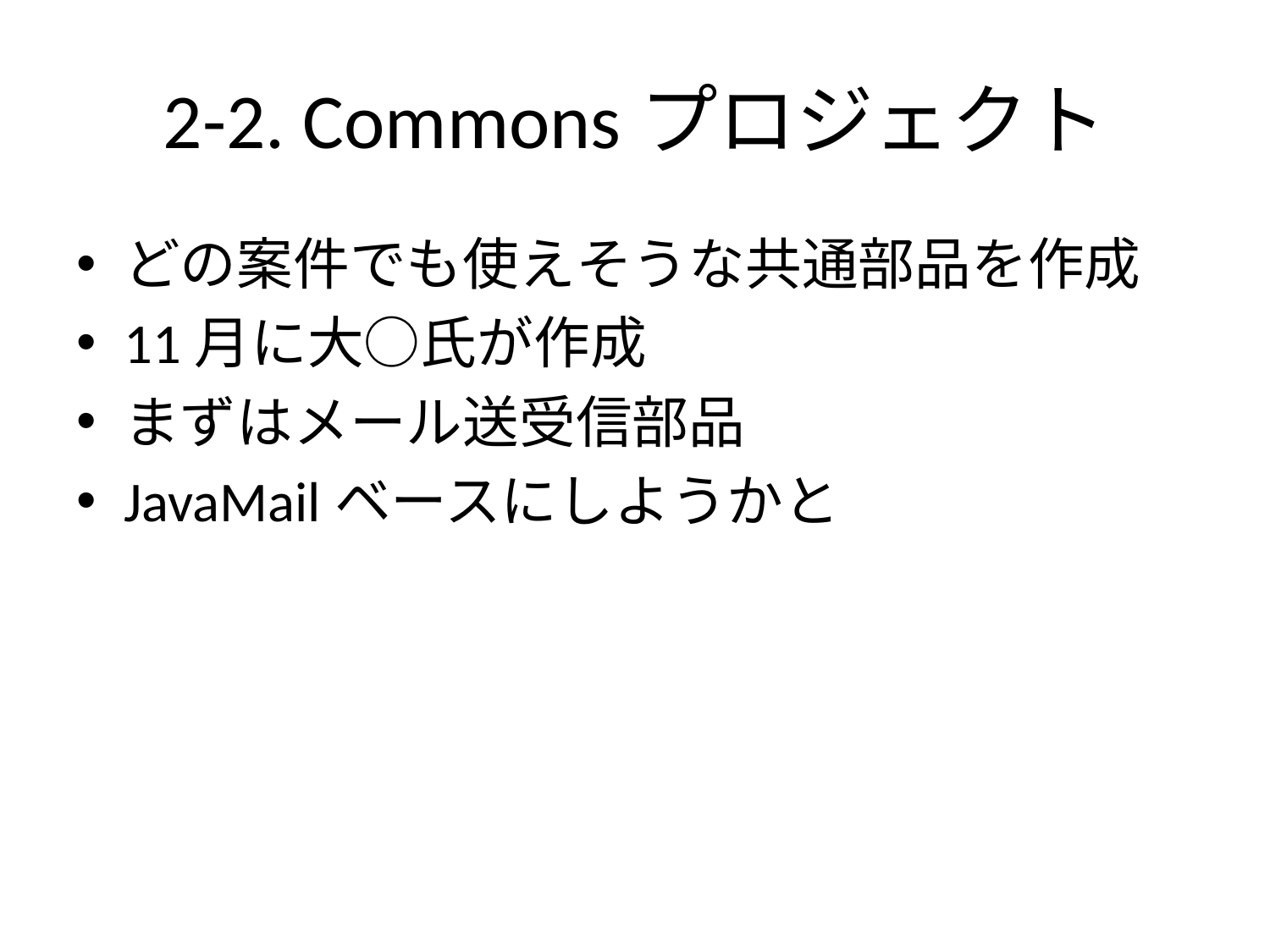

# 2-2. Commonsプロジェクト
どの案件でも使えそうな共通部品を作成
11月に大○氏が作成
まずはメール送受信部品
JavaMailベースにしようかと